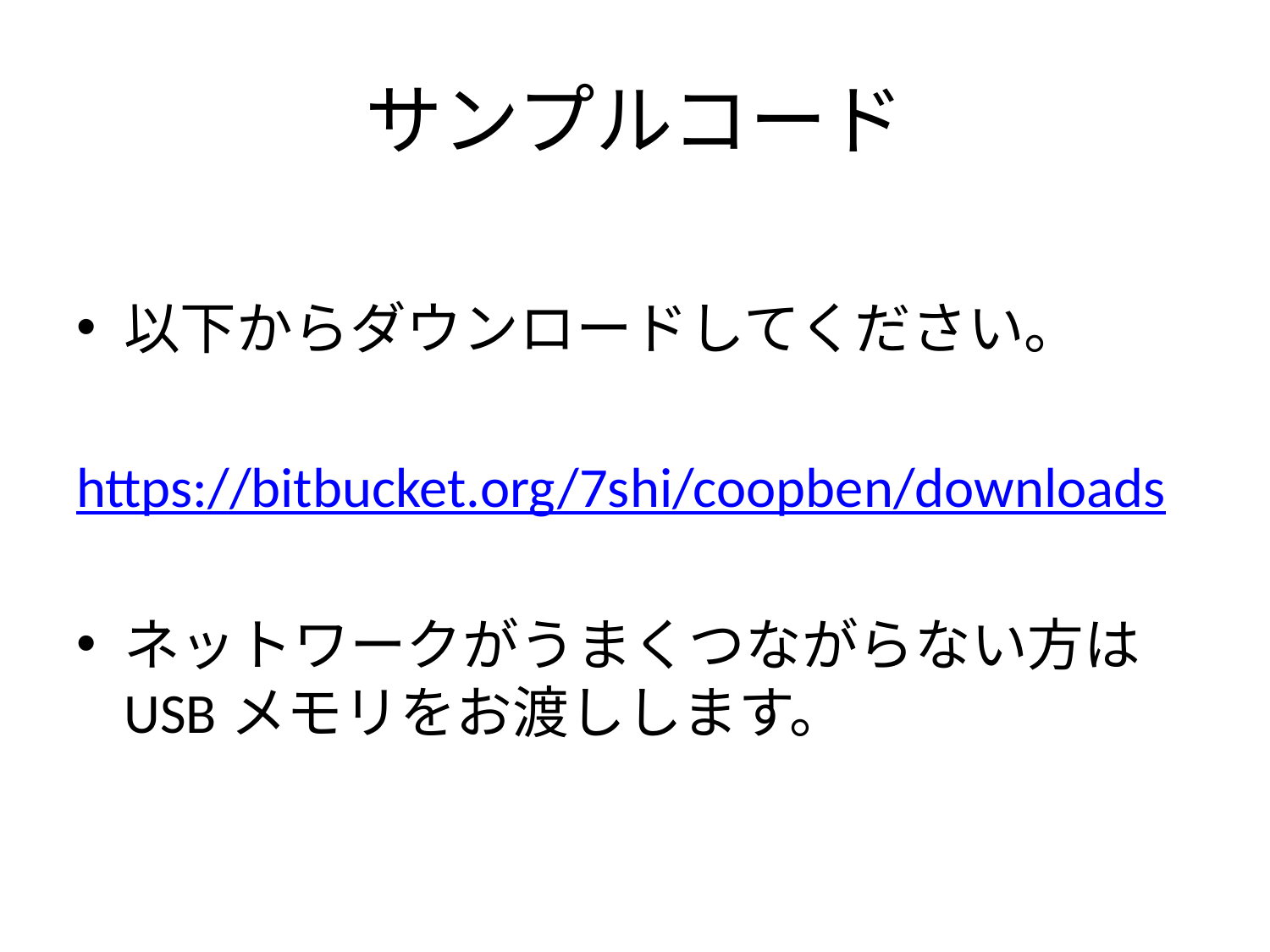

# サンプルコード
以下からダウンロードしてください。

https://bitbucket.org/7shi/coopben/downloads

ネットワークがうまくつながらない方はUSBメモリをお渡しします。